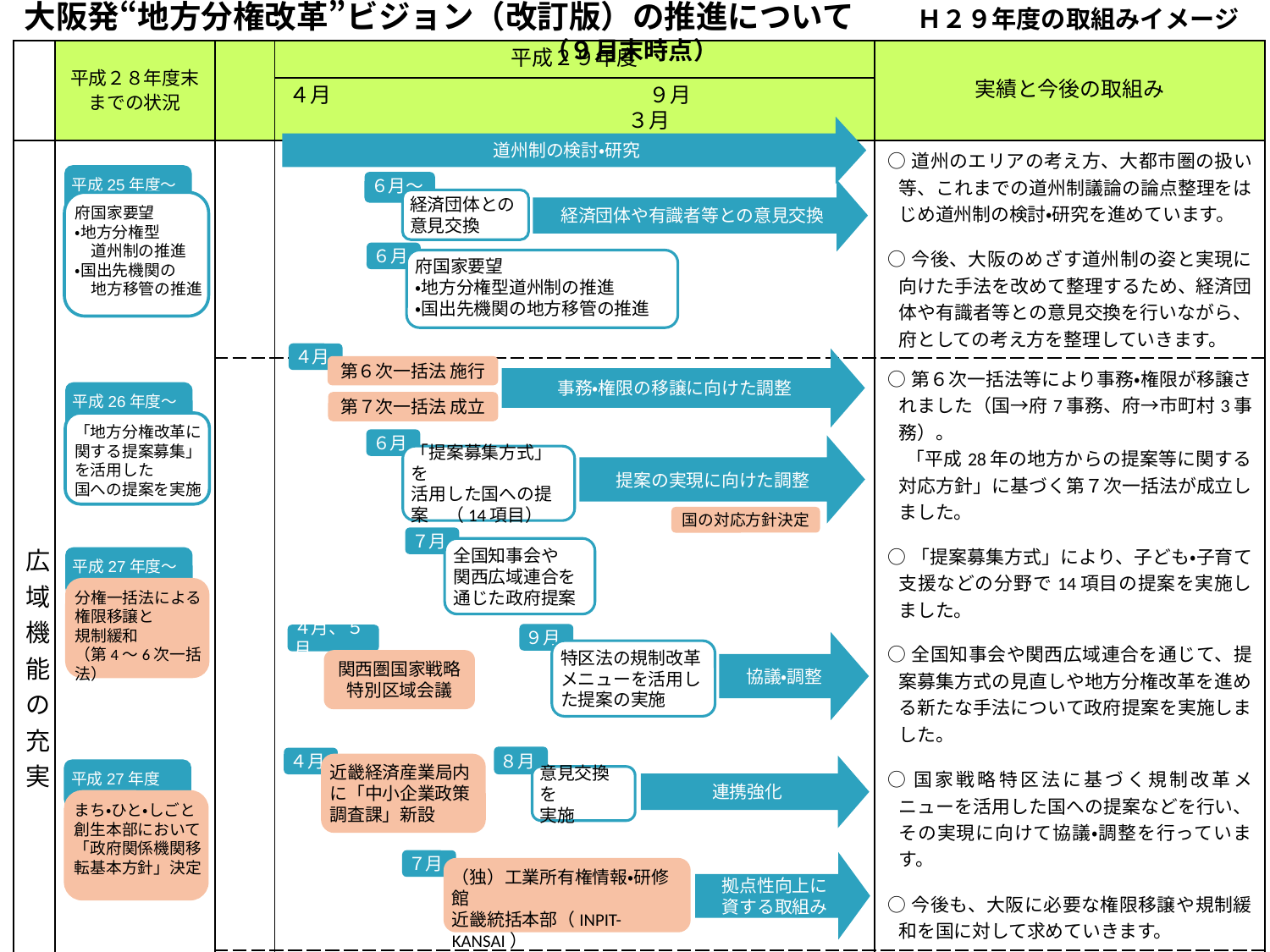

大阪発“地方分権改革”ビジョン（改訂版）の推進について　　Ｈ２９年度の取組みイメージ（９月末時点）
|  | 平成２８年度末 までの状況 |  | 平成２９年度 | 実績と今後の取組み |
| --- | --- | --- | --- | --- |
|  |  |  | ４月　　　　　　　　　　　　　　　９月　　　　　　　　　　　　　　　３月 |  |
| 広域機能の充実 |  | 道州の姿の検討・研究 国への働きかけ |  | ○道州のエリアの考え方、大都市圏の扱い等、これまでの道州制議論の論点整理をはじめ道州制の検討・研究を進めています。 ○今後、大阪のめざす道州制の姿と実現に向けた手法を改めて整理するため、経済団体や有識者等との意見交換を行いながら、府としての考え方を整理していきます。 |
|  |  | 大阪自らの改革を推進力とした取組み （国からの権限移譲等） |  | ○第６次一括法等により事務・権限が移譲されました（国→府7事務、府→市町村3事務）。 　「平成28年の地方からの提案等に関する対応方針」に基づく第７次一括法が成立しました。 ○「提案募集方式」により、子ども・子育て支援などの分野で14項目の提案を実施しました。 ○全国知事会や関西広域連合を通じて、提案募集方式の見直しや地方分権改革を進める新たな手法について政府提案を実施しました。 ○国家戦略特区法に基づく規制改革メニューを活用した国への提案などを行い、その実現に向けて協議・調整を行っています。 ○今後も、大阪に必要な権限移譲や規制緩和を国に対して求めていきます。 |
|  |  | 国機関の拠点性向上、 連携強化 |  | ○近畿経済産業局との連携を深めるため、意見交換を実施しました。国が行う企画立案に地方が参画できる仕組みの構築に向けて協議・調整を行っていきます。 ○金融機関や商工会・商工会議所等と連携し、セミナーや相談会の開催など、INPIT-KANSAIの拠点性向上に資する取組みを進めています。 |
道州制の検討・研究
平成25年度～
６月～
経済団体や有識者等との意見交換
経済団体との
意見交換
府国家要望
・地方分権型
　道州制の推進
・国出先機関の
　地方移管の推進
６月
府国家要望
・地方分権型道州制の推進
・国出先機関の地方移管の推進
４月
事務・権限の移譲に向けた調整
第６次一括法 施行
第７次一括法 成立
平成26年度～
「地方分権改革に関する提案募集」を活用した
国への提案を実施
６月
「提案募集方式」を
活用した国への提案　（14項目）
提案の実現に向けた調整
国の対応方針決定
７月
全国知事会や
関西広域連合を
通じた政府提案
平成27年度～
分権一括法による
権限移譲と
規制緩和
（第4～6次一括法）
９月
協議・調整
特区法の規制改革メニューを活用した提案の実施
４月、５月
関西圏国家戦略
特別区域会議
８月
連携強化
意見交換を
実施
４月
近畿経済産業局内に「中小企業政策調査課」新設
平成27年度
まち・ひと・しごと
創生本部において「政府関係機関移転基本方針」決定
７月
（独）工業所有権情報・研修館
近畿統括本部（INPIT-KANSAI）
開設
拠点性向上に
資する取組み